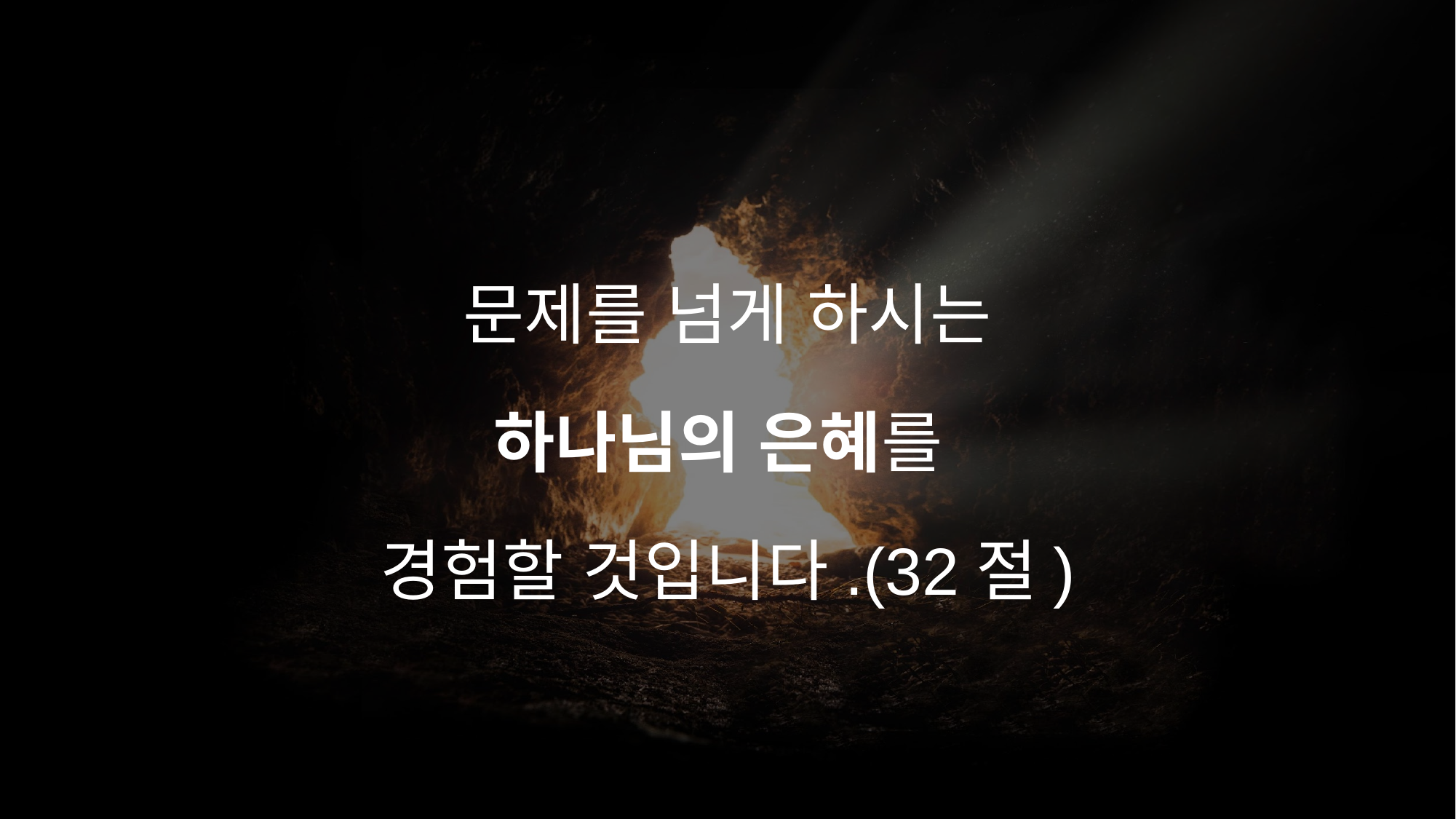

문제를 넘게 하시는
하나님의 은혜를
경험할 것입니다.(32절)